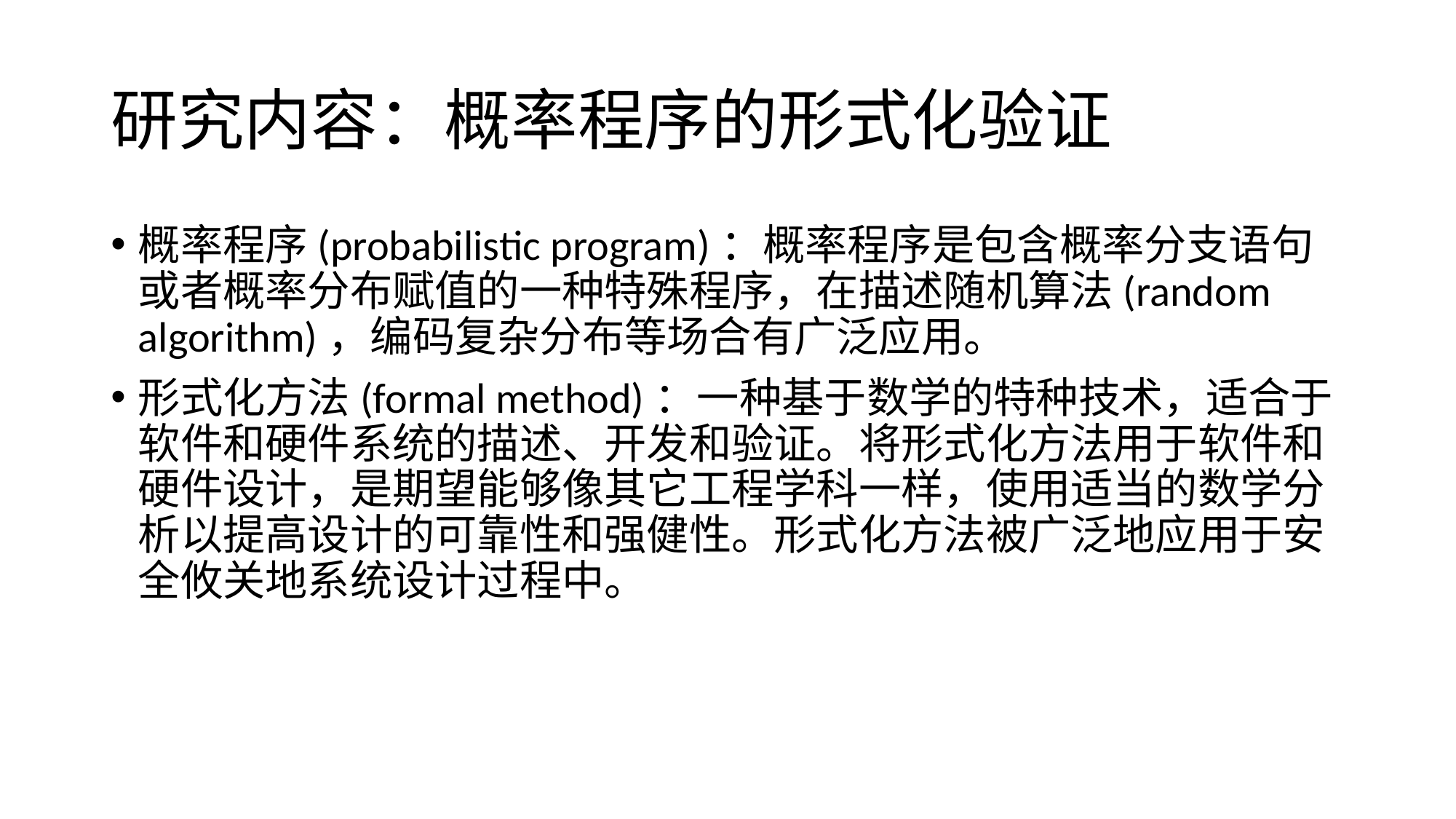

# 研究内容：概率程序的形式化验证
概率程序(probabilistic program)：概率程序是包含概率分支语句或者概率分布赋值的一种特殊程序，在描述随机算法(random algorithm)，编码复杂分布等场合有广泛应用。
形式化方法(formal method)：一种基于数学的特种技术，适合于软件和硬件系统的描述、开发和验证。将形式化方法用于软件和硬件设计，是期望能够像其它工程学科一样，使用适当的数学分析以提高设计的可靠性和强健性。形式化方法被广泛地应用于安全攸关地系统设计过程中。